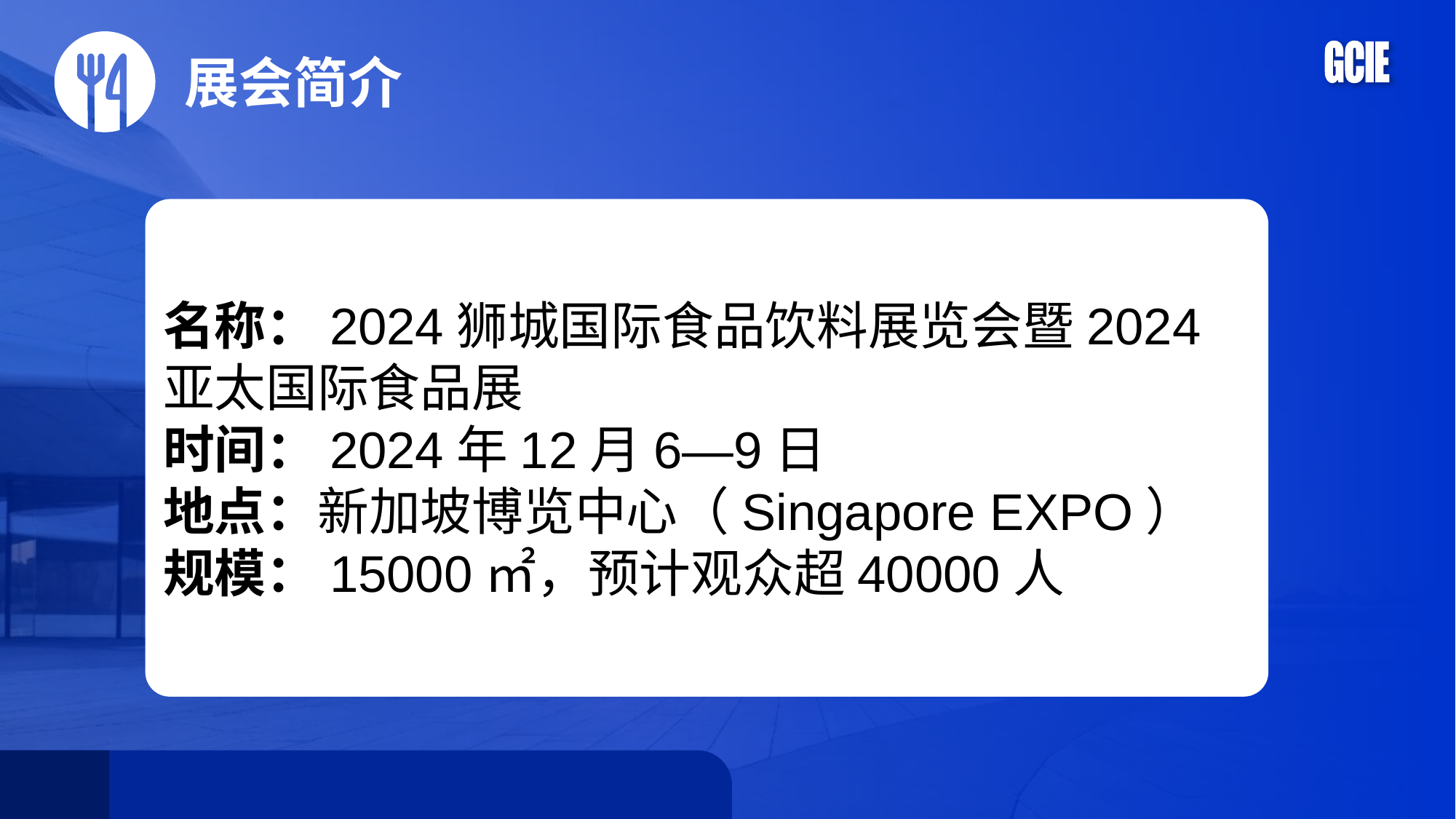

展会简介
名称：2024狮城国际食品饮料展览会暨2024亚太国际食品展
时间：2024年12月6—9日
地点：新加坡博览中心（Singapore EXPO）
规模：15000㎡，预计观众超40000人